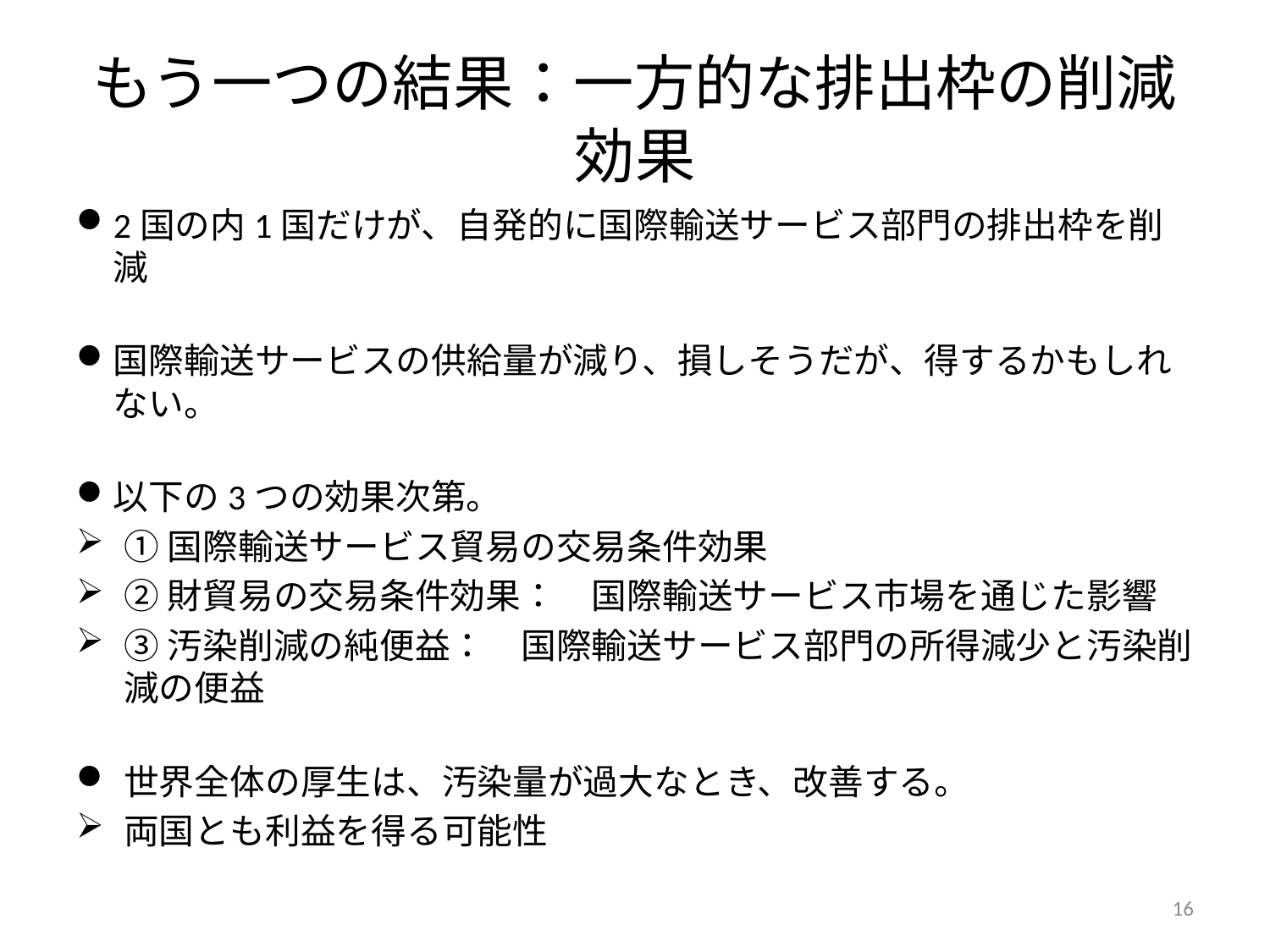

# もう一つの結果：一方的な排出枠の削減効果
2国の内1国だけが、自発的に国際輸送サービス部門の排出枠を削減

国際輸送サービスの供給量が減り、損しそうだが、得するかもしれない。

以下の3つの効果次第。
①国際輸送サービス貿易の交易条件効果
②財貿易の交易条件効果：　国際輸送サービス市場を通じた影響
③汚染削減の純便益：　国際輸送サービス部門の所得減少と汚染削減の便益

世界全体の厚生は、汚染量が過大なとき、改善する。
両国とも利益を得る可能性
16